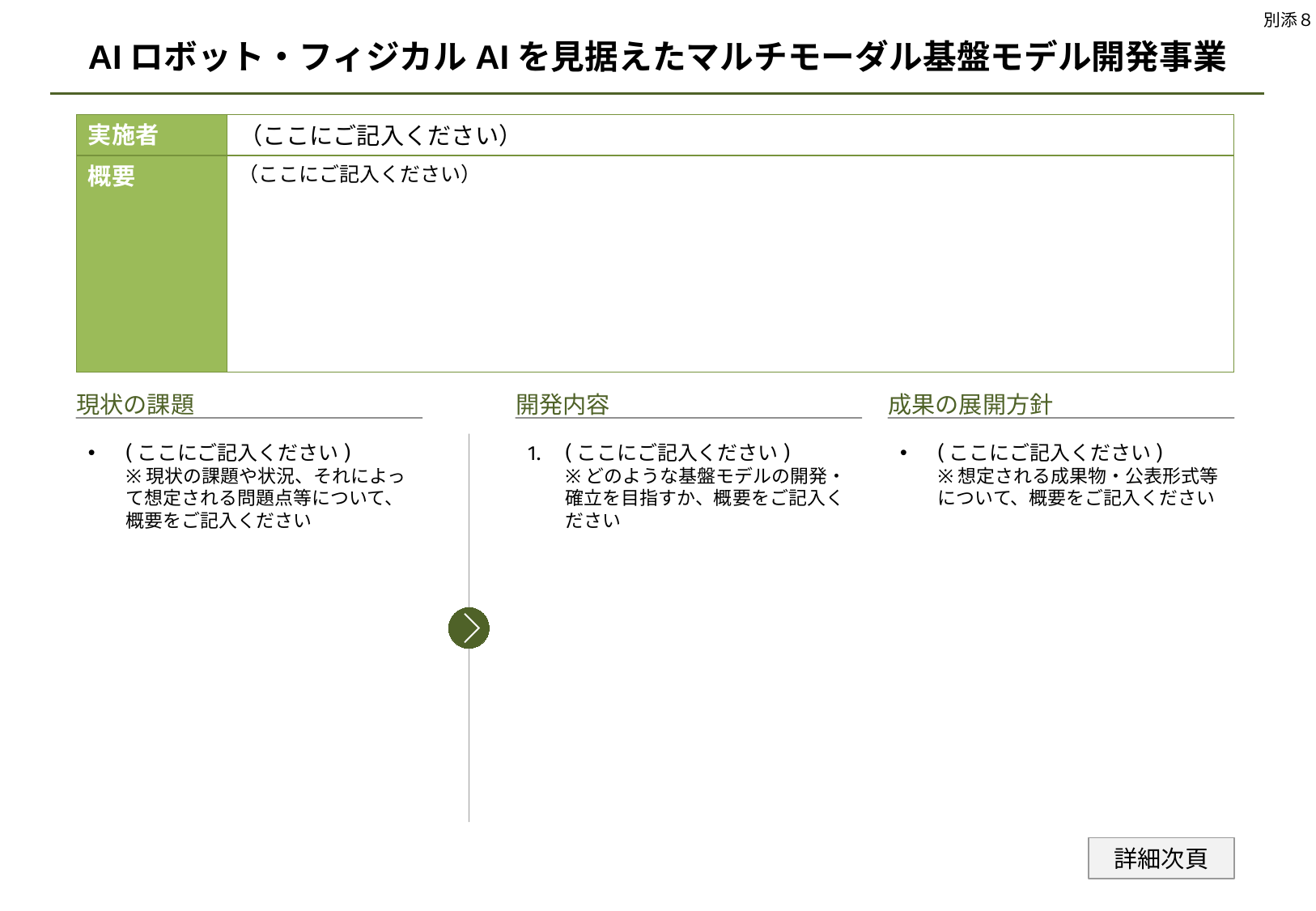

別添８
AIロボット・フィジカルAIを見据えたマルチモーダル基盤モデル開発事業
実施者
（ここにご記入ください）
概要

（ここにご記入ください）
現状の課題
開発内容
成果の展開方針
(ここにご記入ください)
※現状の課題や状況、それによって想定される問題点等について、概要をご記入ください

(ここにご記入ください)
※どのような基盤モデルの開発・確立を目指すか、概要をご記入ください
(ここにご記入ください)
※想定される成果物・公表形式等について、概要をご記入ください
詳細次頁